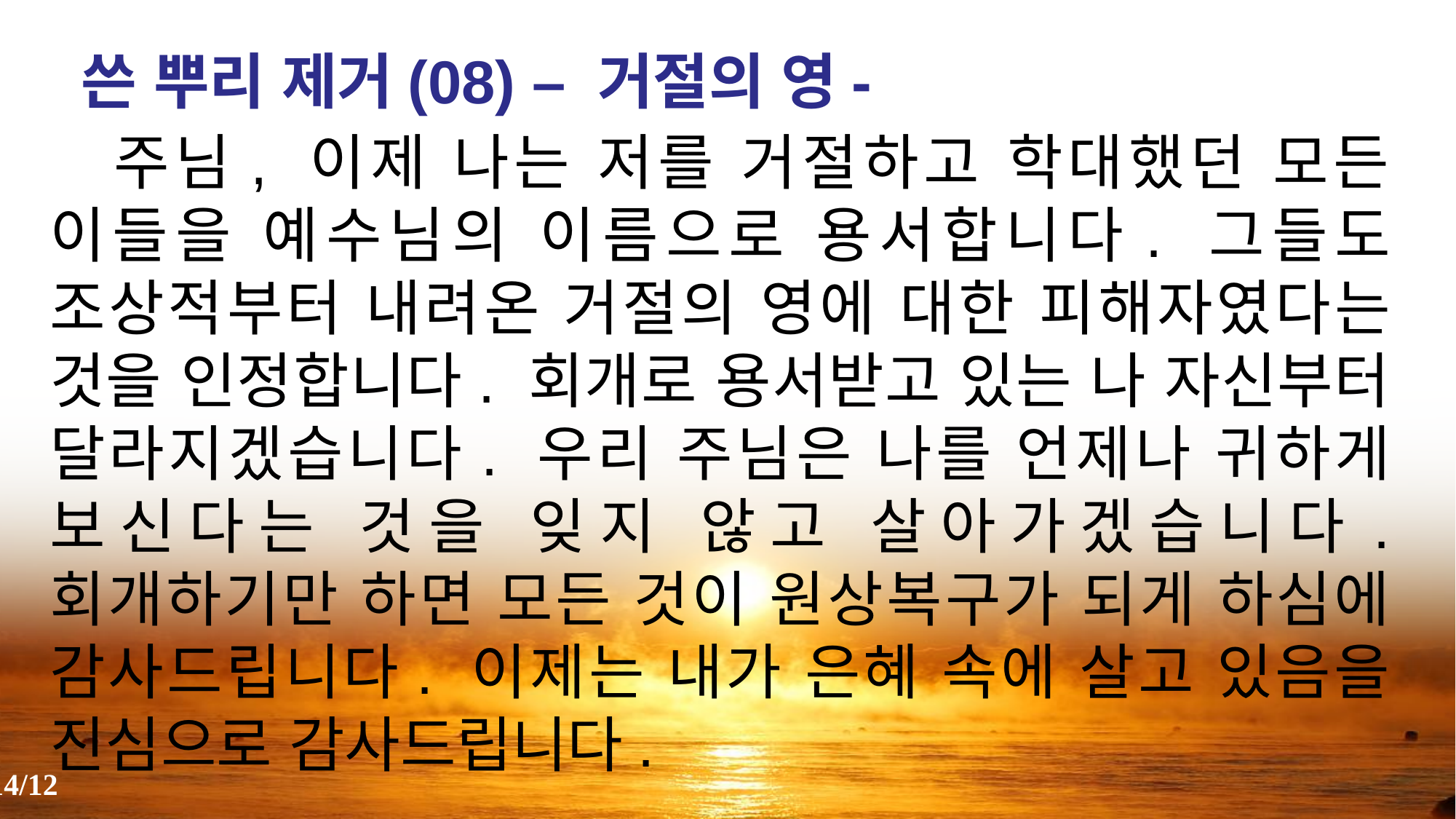

쓴 뿌리 제거(08) – 거절의 영-
  주님, 이제 나는 저를 거절하고 학대했던 모든 이들을 예수님의 이름으로 용서합니다. 그들도 조상적부터 내려온 거절의 영에 대한 피해자였다는 것을 인정합니다. 회개로 용서받고 있는 나 자신부터 달라지겠습니다. 우리 주님은 나를 언제나 귀하게 보신다는 것을 잊지 않고 살아가겠습니다. 회개하기만 하면 모든 것이 원상복구가 되게 하심에 감사드립니다. 이제는 내가 은혜 속에 살고 있음을 진심으로 감사드립니다.